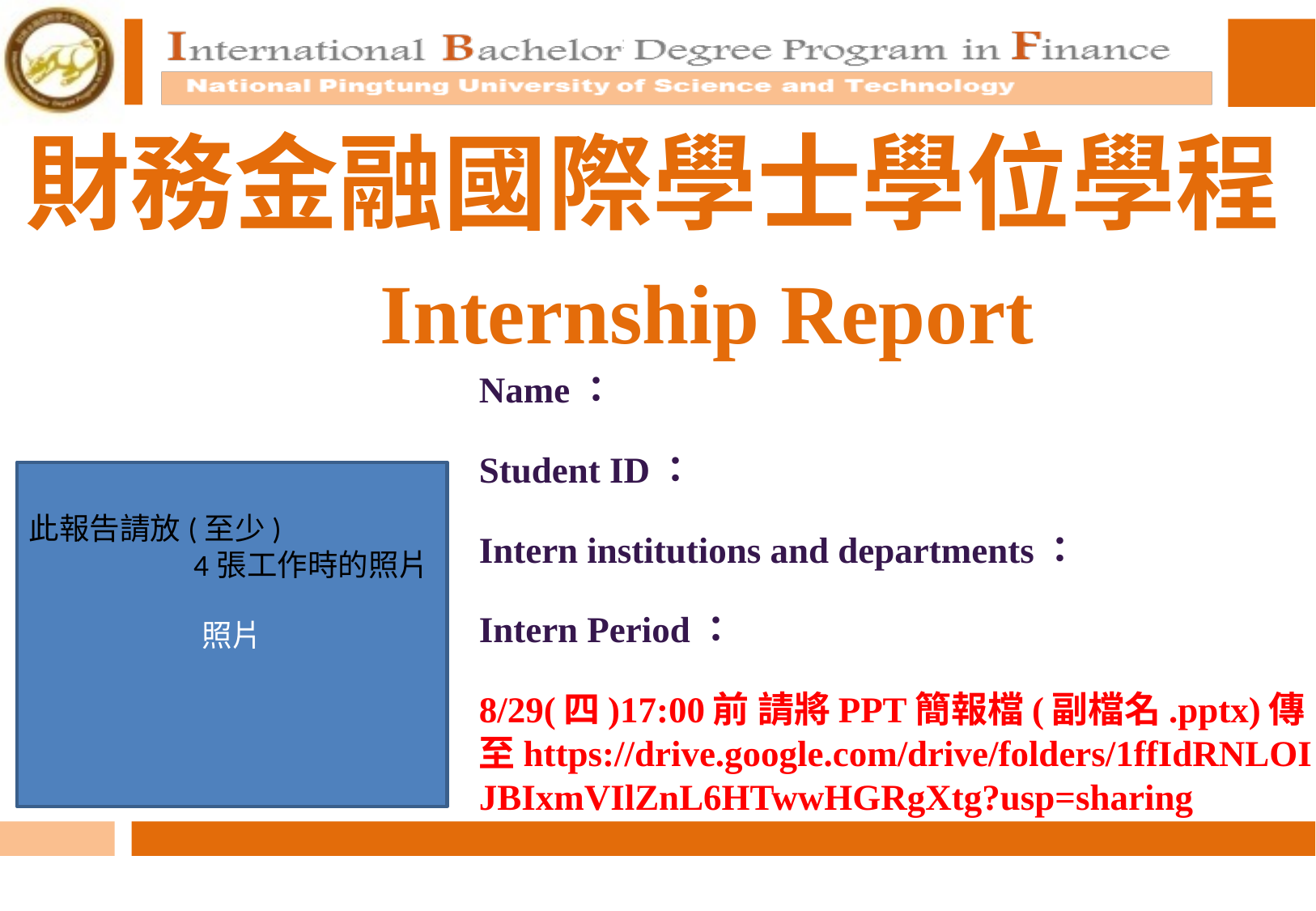

Name：
Student ID：
Intern institutions and departments：
Intern Period：
8/29(四)17:00前 請將PPT簡報檔(副檔名.pptx)傳至https://drive.google.com/drive/folders/1ffIdRNLOIJBIxmVIlZnL6HTwwHGRgXtg?usp=sharing
照片
此報告請放(至少)
                        4張工作時的照片